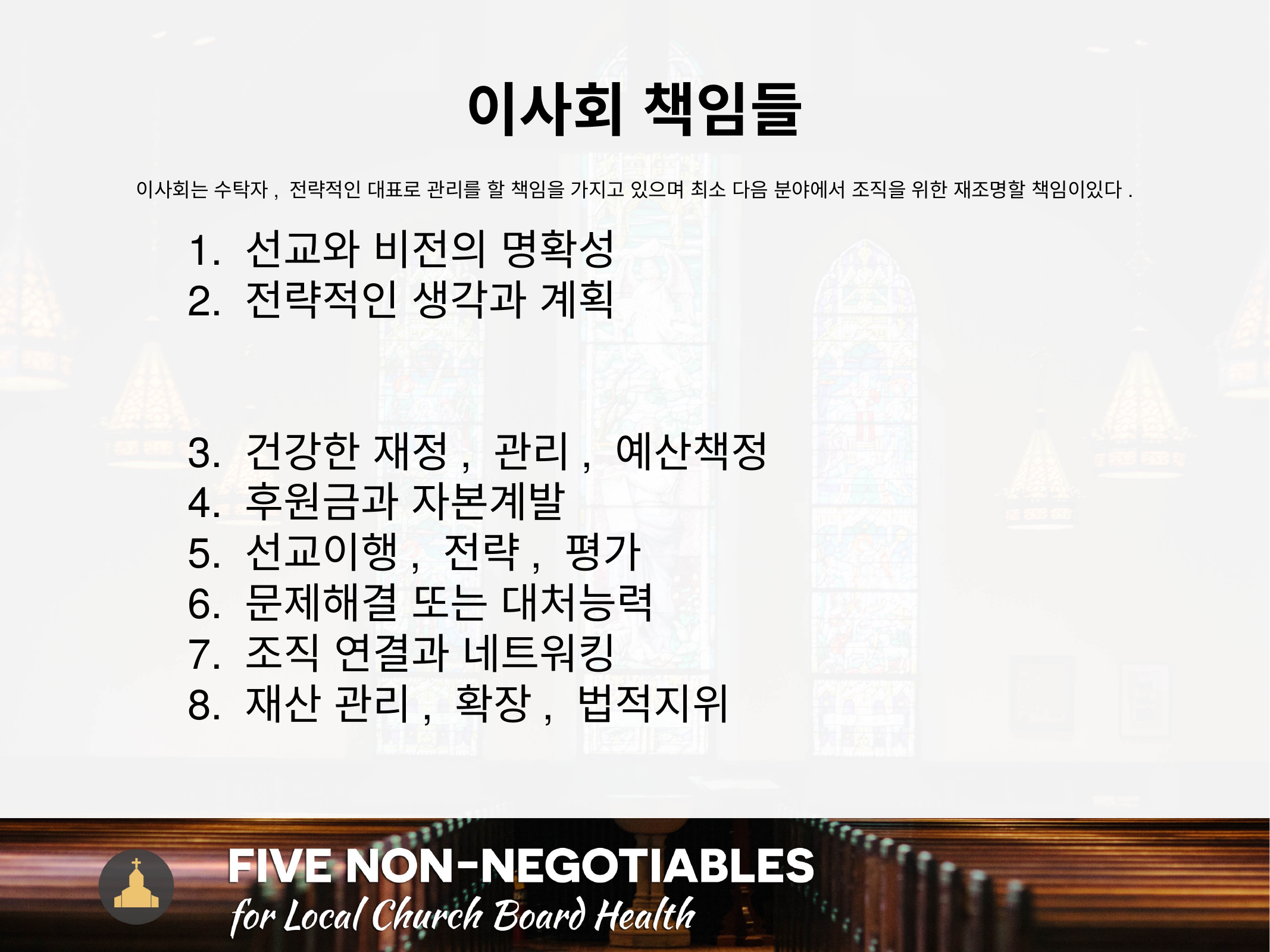

# 이사회 책임들
이사회는 수탁자, 전략적인 대표로 관리를 할 책임을 가지고 있으며 최소 다음 분야에서 조직을 위한 재조명할 책임이있다.
	1. 선교와 비전의 명확성
	2. 전략적인 생각과 계획
	3. 건강한 재정, 관리, 예산책정
	4. 후원금과 자본계발
	5. 선교이행, 전략, 평가
	6. 문제해결 또는 대처능력
	7. 조직 연결과 네트워킹
	8. 재산 관리, 확장, 법적지위